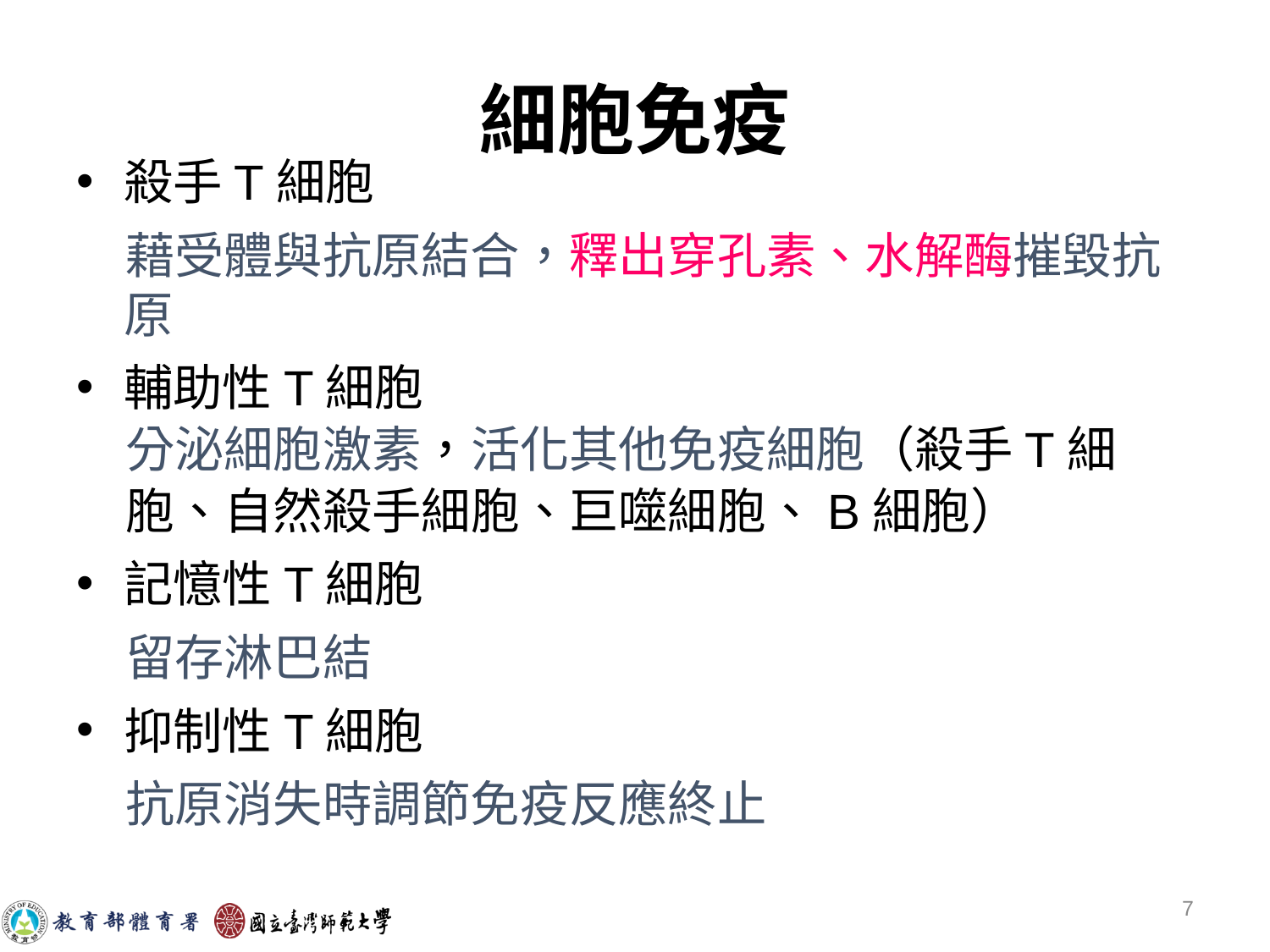

# 細胞免疫
殺手T細胞
　藉受體與抗原結合，釋出穿孔素、水解酶摧毀抗原
輔助性T細胞
　分泌細胞激素，活化其他免疫細胞（殺手T細
　胞、自然殺手細胞、巨噬細胞、B細胞）
記憶性T細胞
　留存淋巴結
抑制性T細胞
　抗原消失時調節免疫反應終止
7